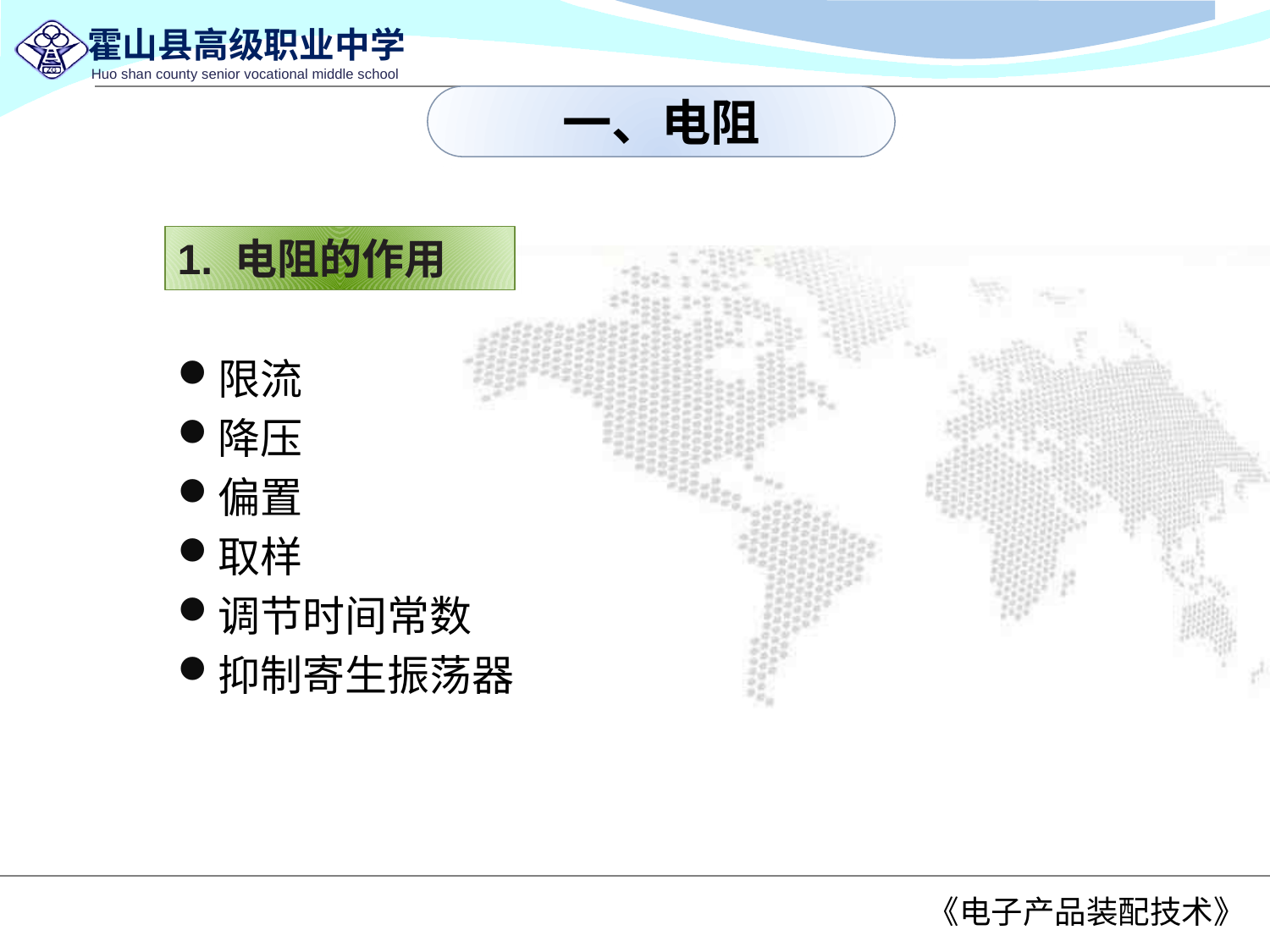

一、电阻
1. 电阻的作用
限流
降压
偏置
取样
调节时间常数
抑制寄生振荡器